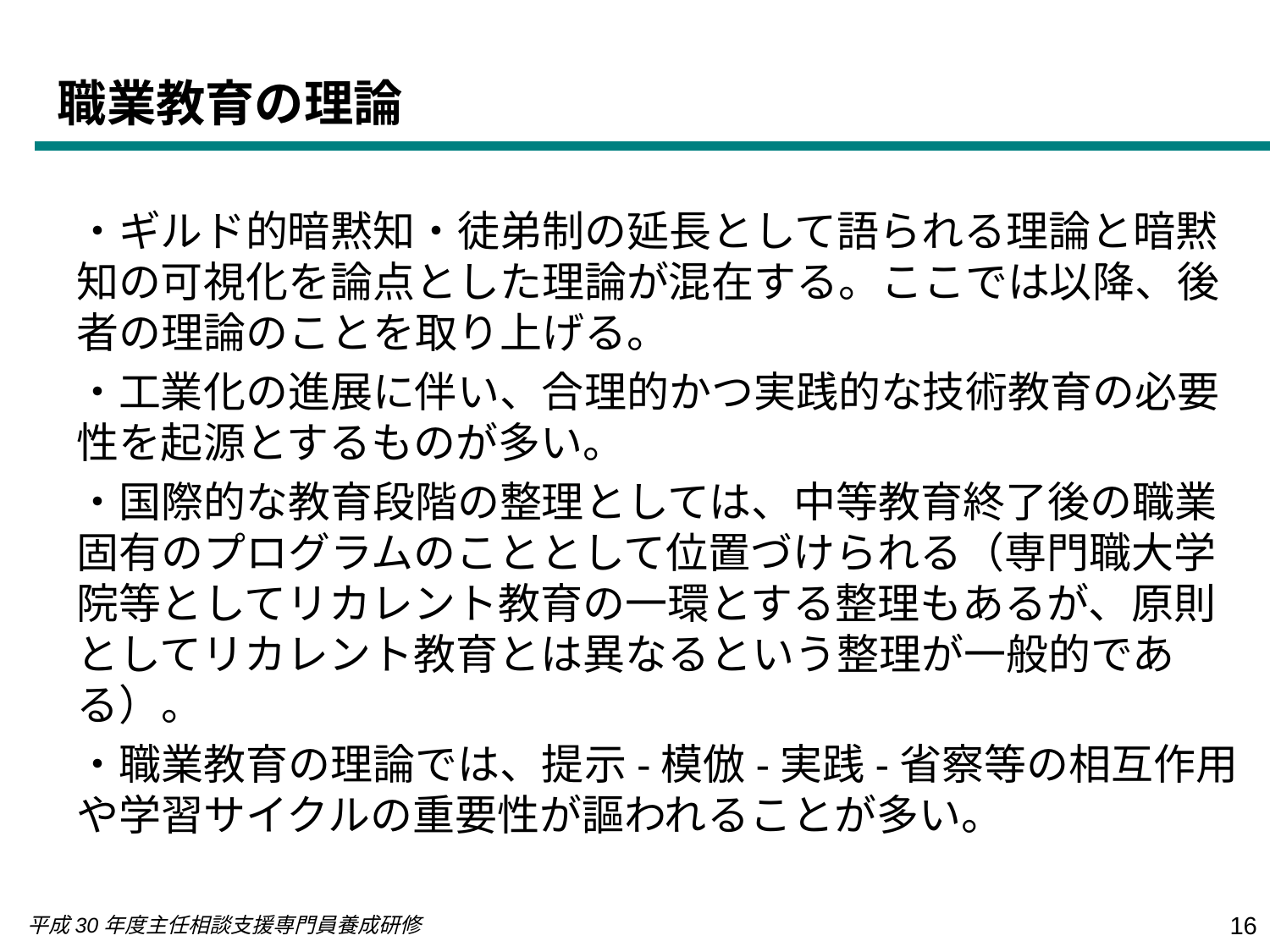

職業教育の理論
・ギルド的暗黙知・徒弟制の延長として語られる理論と暗黙知の可視化を論点とした理論が混在する。ここでは以降、後者の理論のことを取り上げる。
・工業化の進展に伴い、合理的かつ実践的な技術教育の必要性を起源とするものが多い。
・国際的な教育段階の整理としては、中等教育終了後の職業固有のプログラムのこととして位置づけられる（専門職大学院等としてリカレント教育の一環とする整理もあるが、原則としてリカレント教育とは異なるという整理が一般的である）。
・職業教育の理論では、提示-模倣-実践-省察等の相互作用や学習サイクルの重要性が謳われることが多い。
16
平成30年度主任相談支援専門員養成研修